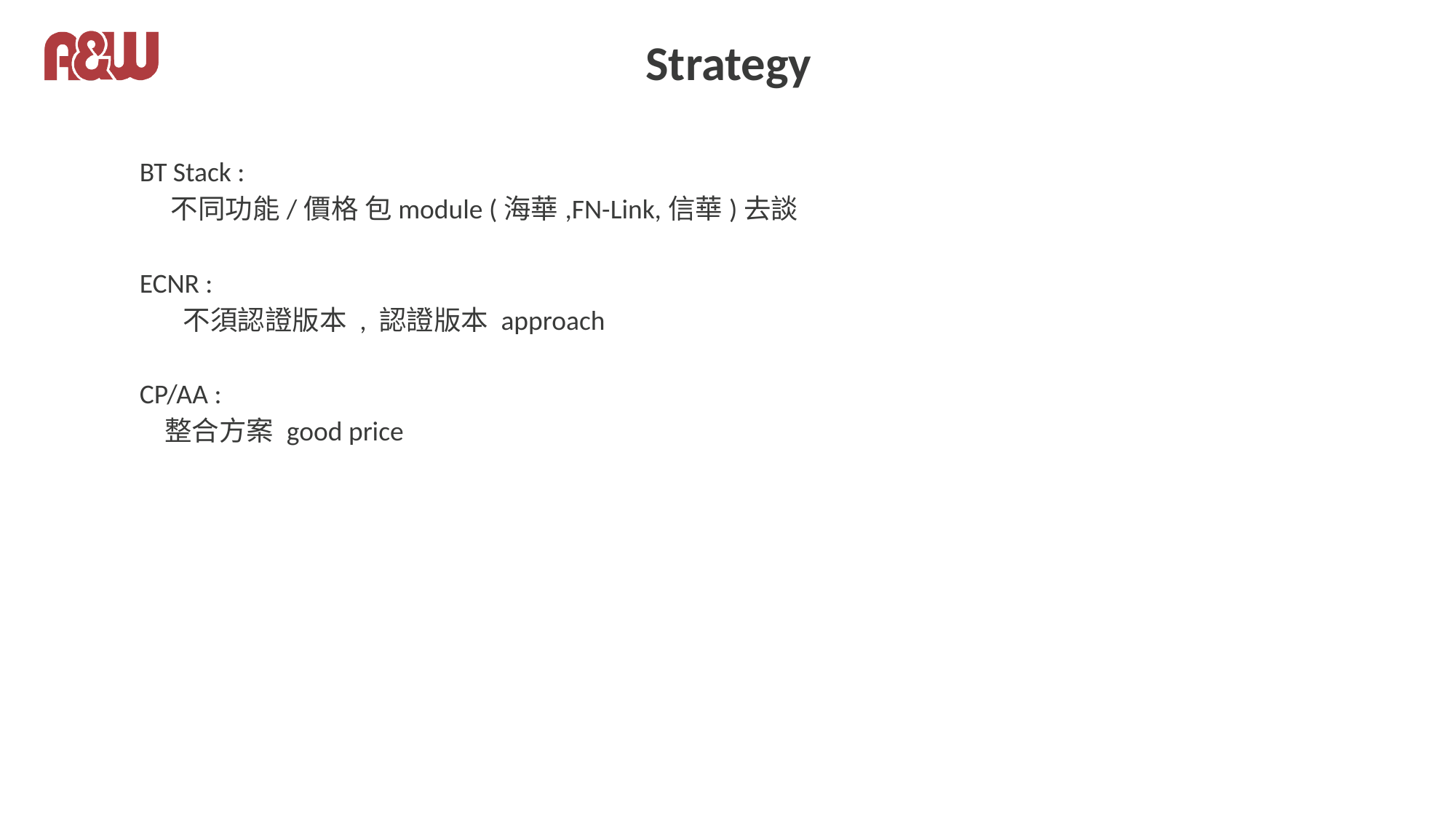

# Strategy

BT Stack :
    不同功能/價格 包module (海華,FN-Link,信華)去談

ECNR :
      不須認證版本 , 認證版本 approach

CP/AA :
   整合方案 good price